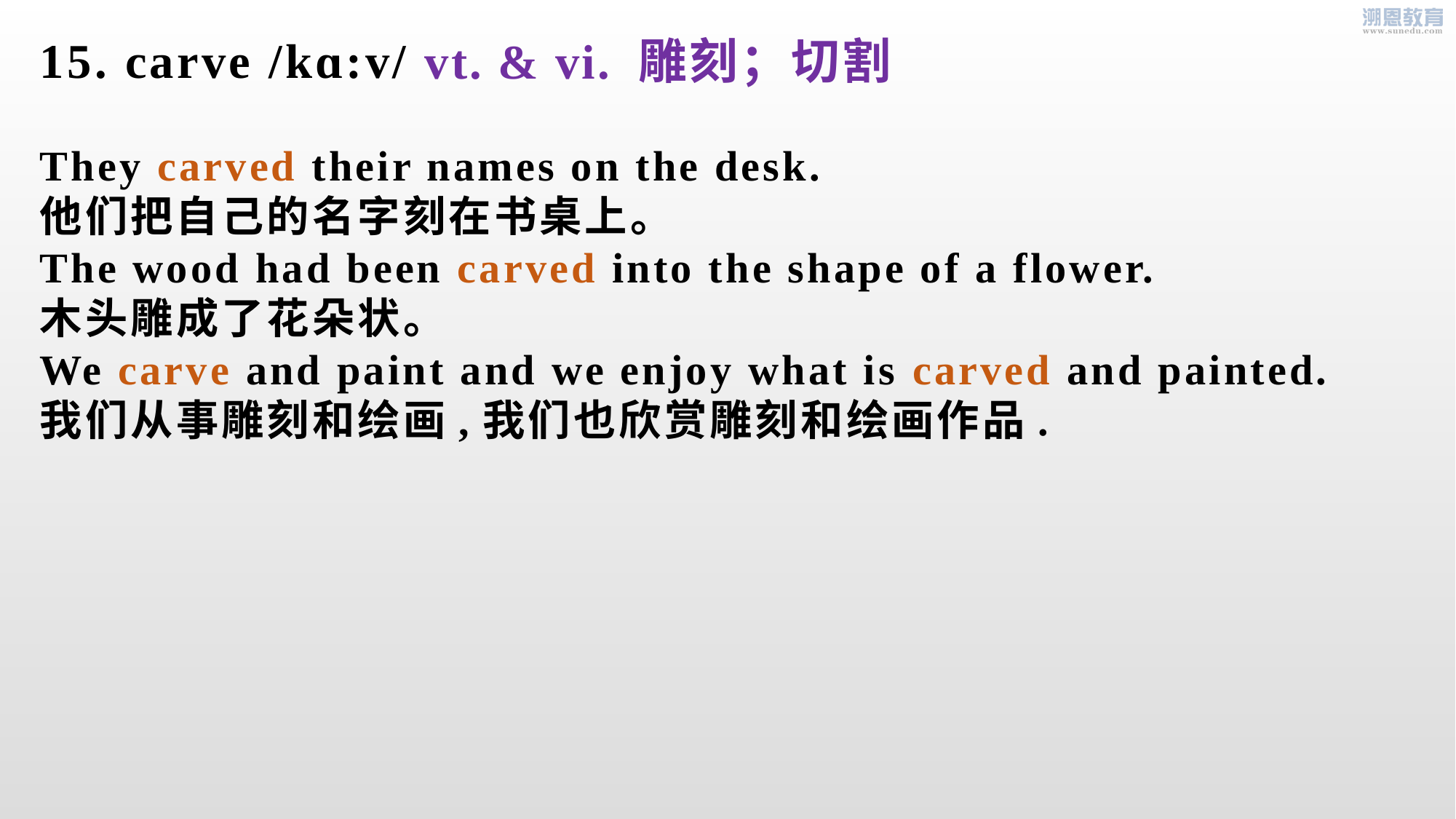

15. carve /kɑ:v/

They carved their names on the desk.
他们把自己的名字刻在书桌上。
The wood had been carved into the shape of a flower.
木头雕成了花朵状。
We carve and paint and we enjoy what is carved and painted.
我们从事雕刻和绘画,我们也欣赏雕刻和绘画作品.

  vt. & vi. 雕刻；切割